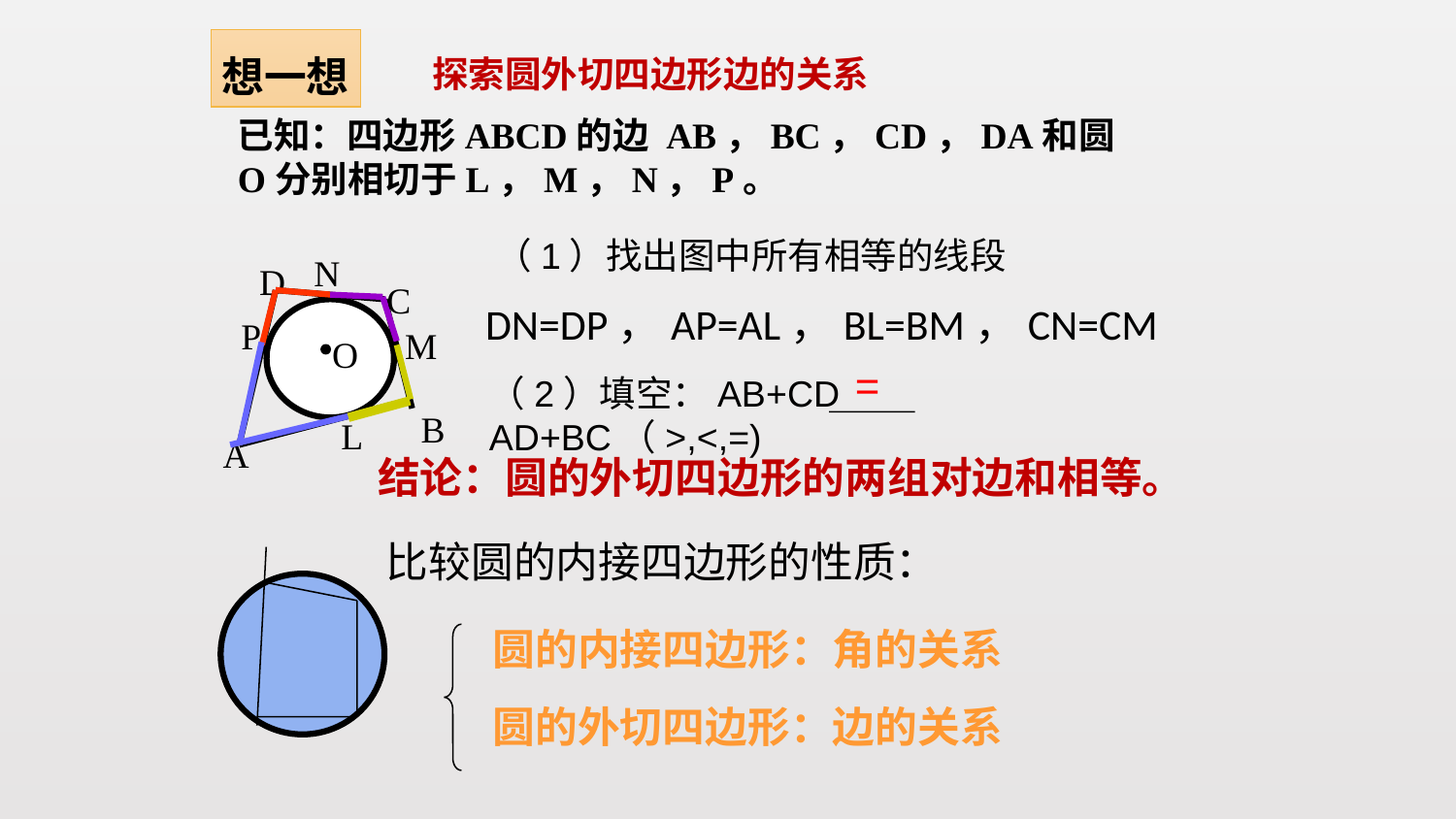

想一想
探索圆外切四边形边的关系
已知：四边形ABCD的边 AB，BC，CD，DA和圆O分别相切于L，M，N，P。
（1）找出图中所有相等的线段
N
D
C

DN=DP，AP=AL，BL=BM，CN=CM

P
M
O

=
（2）填空：AB+CD            AD+BC（>,<,=)

B
L

A
结论：圆的外切四边形的两组对边和相等。
比较圆的内接四边形的性质：

圆的内接四边形：角的关系

圆的外切四边形：边的关系